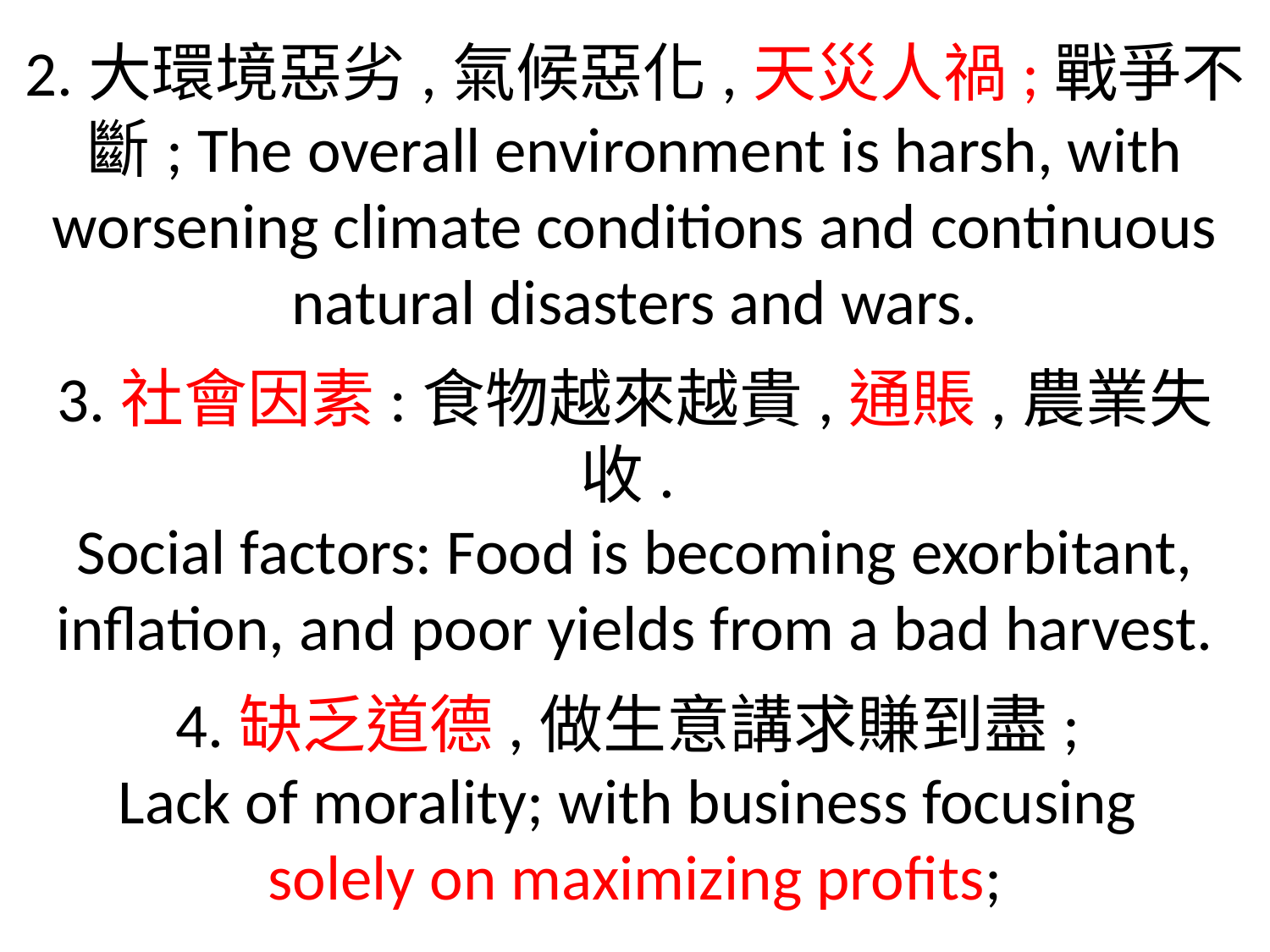

2.大環境惡劣,氣候惡化,天災人禍;戰爭不斷; The overall environment is harsh, with worsening climate conditions and continuous natural disasters and wars.
3.社會因素:食物越來越貴,通賬,農業失收.
Social factors: Food is becoming exorbitant, inflation, and poor yields from a bad harvest.
4.缺乏道德,做生意講求賺到盡;
Lack of morality; with business focusing
solely on maximizing profits;